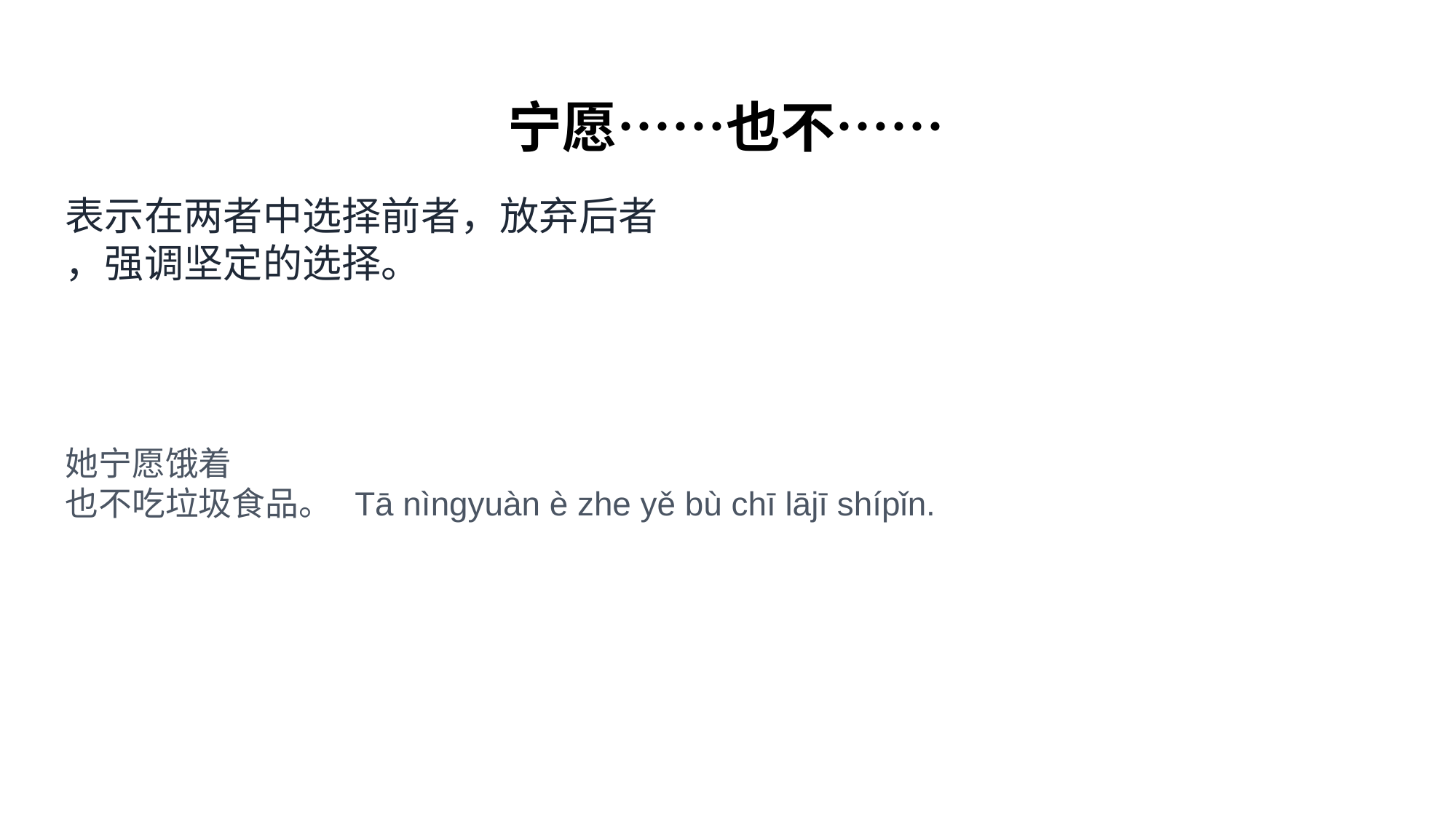

宁愿……也不……
表示在两者中选择前者，放弃后者
，强调坚定的选择。
她宁愿饿着
也不吃垃圾食品。  Tā nìngyuàn è zhe yě bù chī lājī shípǐn.